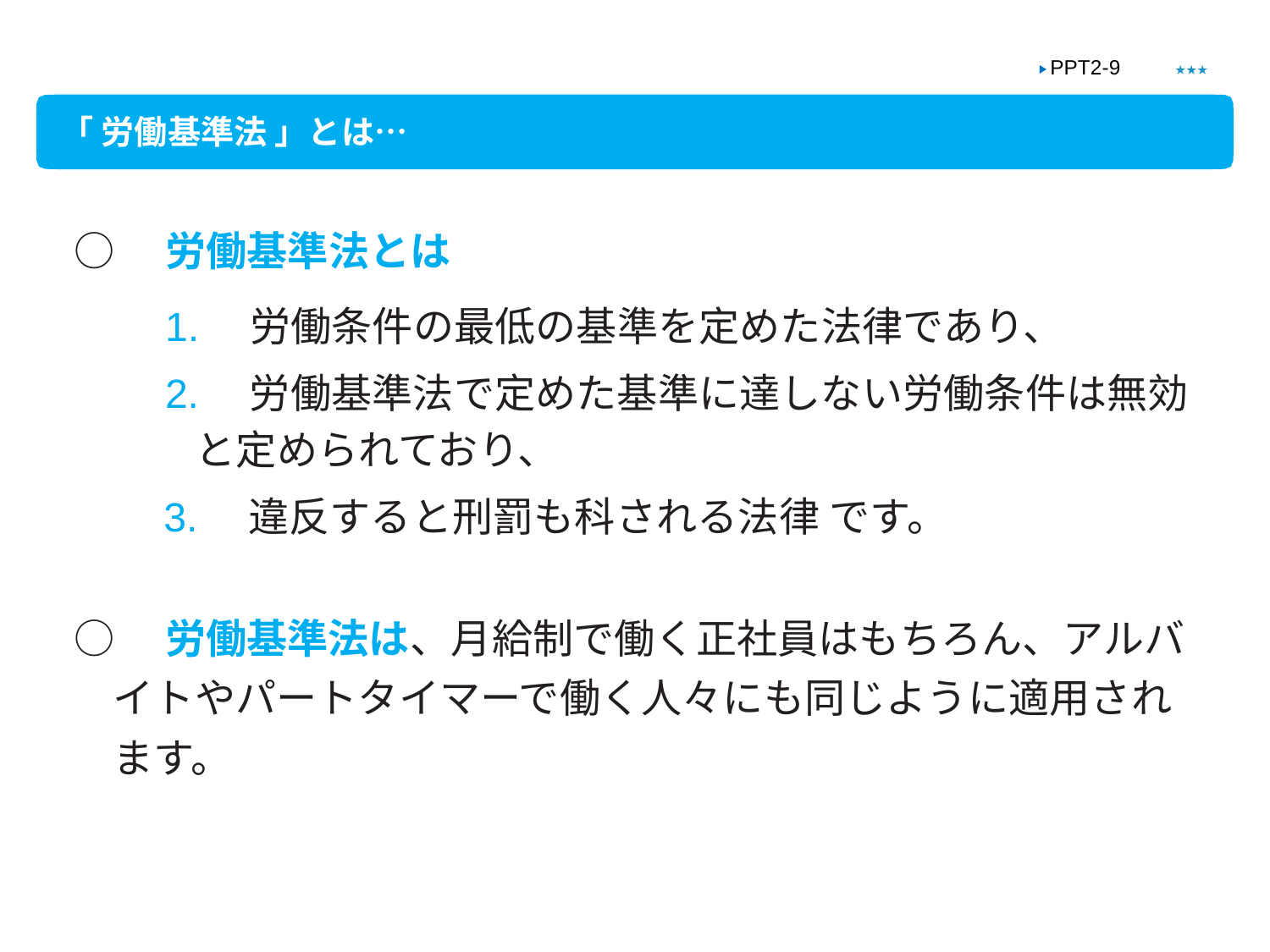

★★★
▶ PPT2-9

「 労働基準法 」とは…
○　労働基準法とは
　　1.　労働条件の最低の基準を定めた法律であり、
　　2.　労働基準法で定めた基準に達しない労働条件は無効と定められており、
　　3.　違反すると刑罰も科される法律 です。

○　労働基準法は、月給制で働く正社員はもちろん、アルバイトやパートタイマーで働く人々にも同じように適用されます。